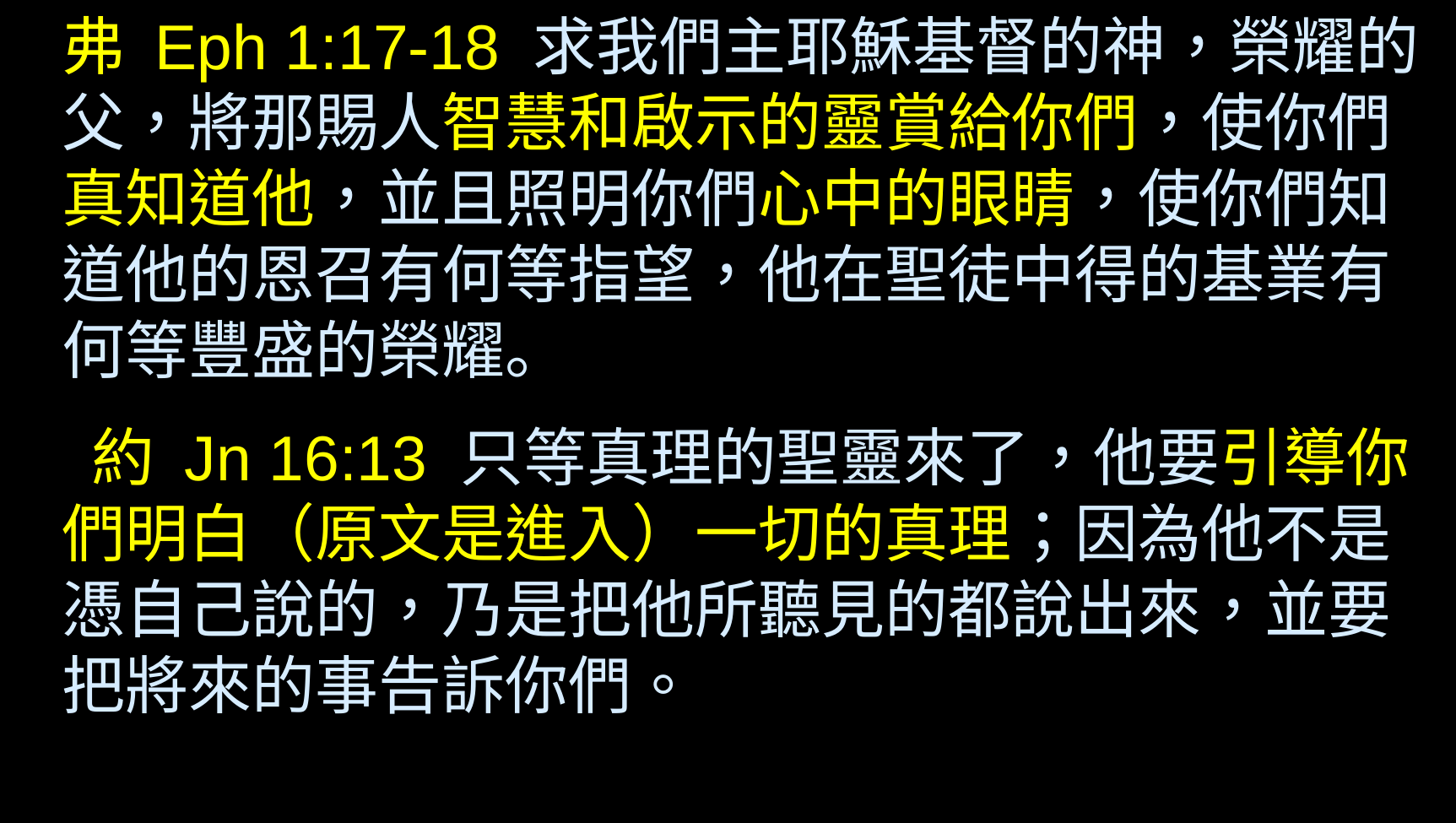

弗 Eph 1:17-18 求我們主耶穌基督的神，榮耀的父，將那賜人智慧和啟示的靈賞給你們，使你們真知道他，並且照明你們心中的眼睛，使你們知道他的恩召有何等指望，他在聖徒中得的基業有何等豐盛的榮耀。
 約 Jn 16:13 只等真理的聖靈來了，他要引導你們明白（原文是進入）一切的真理；因為他不是憑自己說的，乃是把他所聽見的都說出來，並要把將來的事告訴你們。